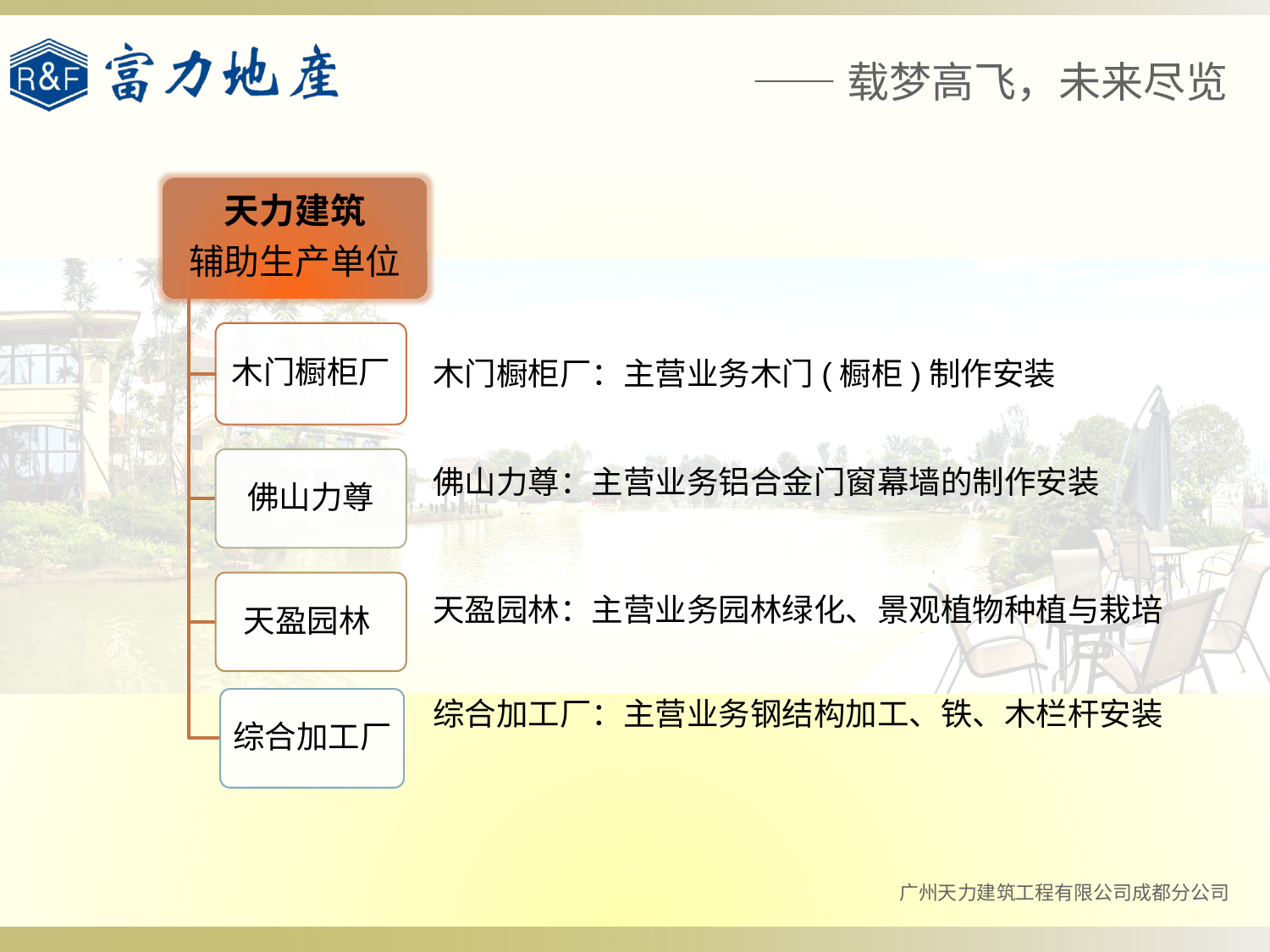

天力建筑
辅助生产单位
木门橱柜厂
佛山力尊
天盈园林
综合加工厂
木门橱柜厂：主营业务木门(橱柜)制作安装

佛山力尊：主营业务铝合金门窗幕墙的制作安装

天盈园林：主营业务园林绿化、景观植物种植与栽培

综合加工厂：主营业务钢结构加工、铁、木栏杆安装